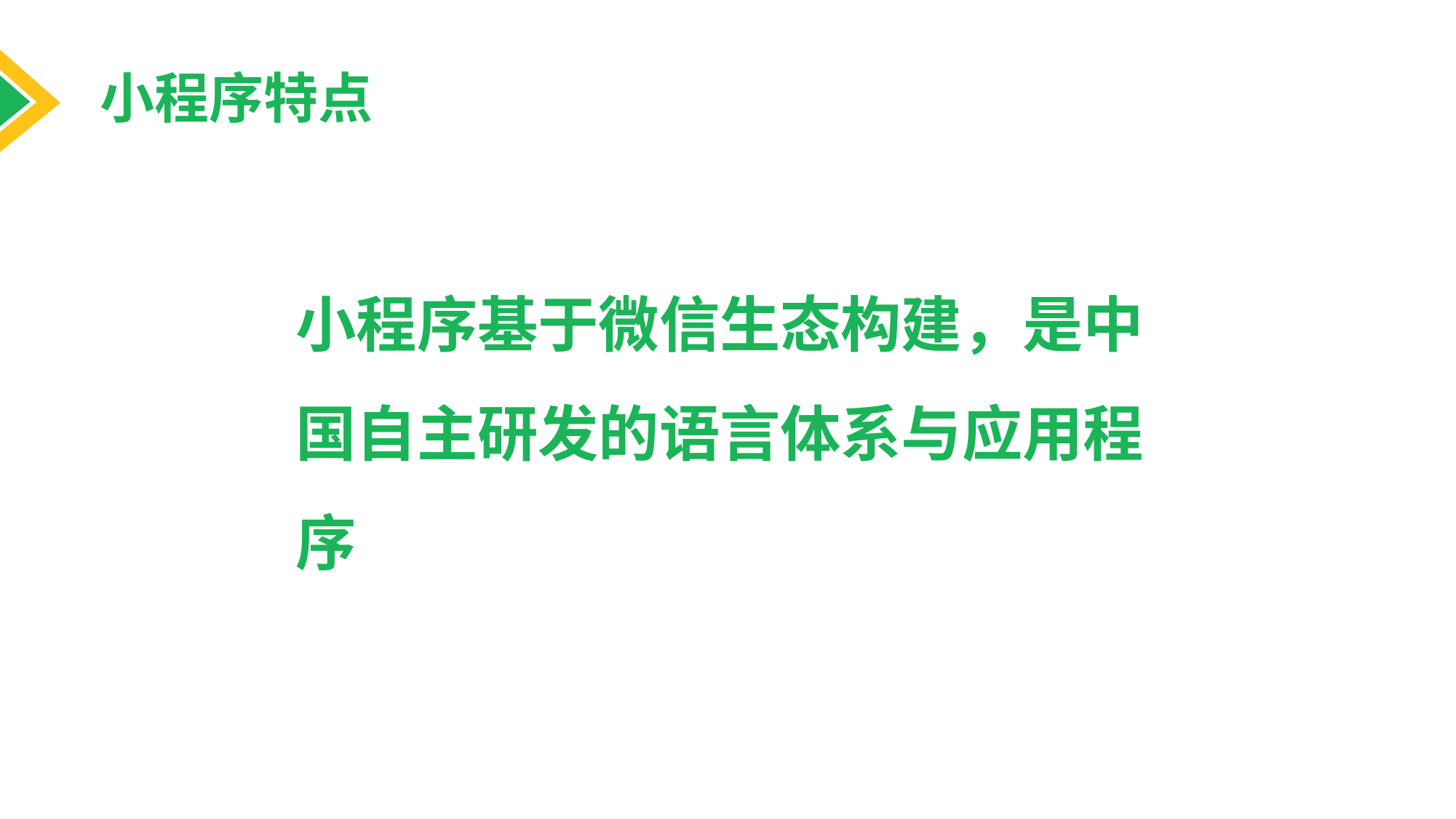

小程序特点

小程序基于微信生态构建，是中国自主研发的语言体系与应用程序